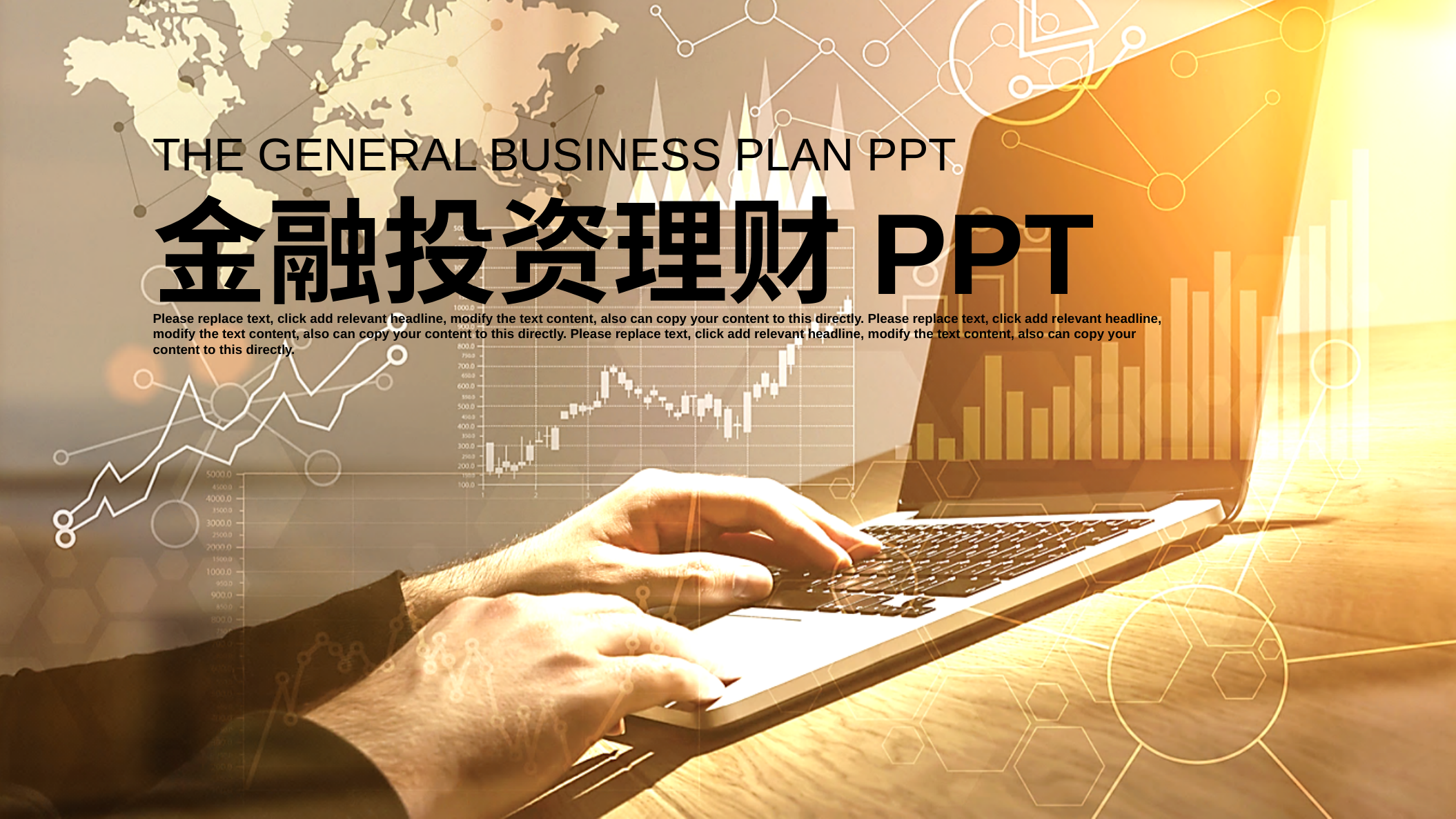

THE GENERAL BUSINESS PLAN PPT
金融投资理财PPT
Please replace text, click add relevant headline, modify the text content, also can copy your content to this directly. Please replace text, click add relevant headline, modify the text content, also can copy your content to this directly. Please replace text, click add relevant headline, modify the text content, also can copy your content to this directly.